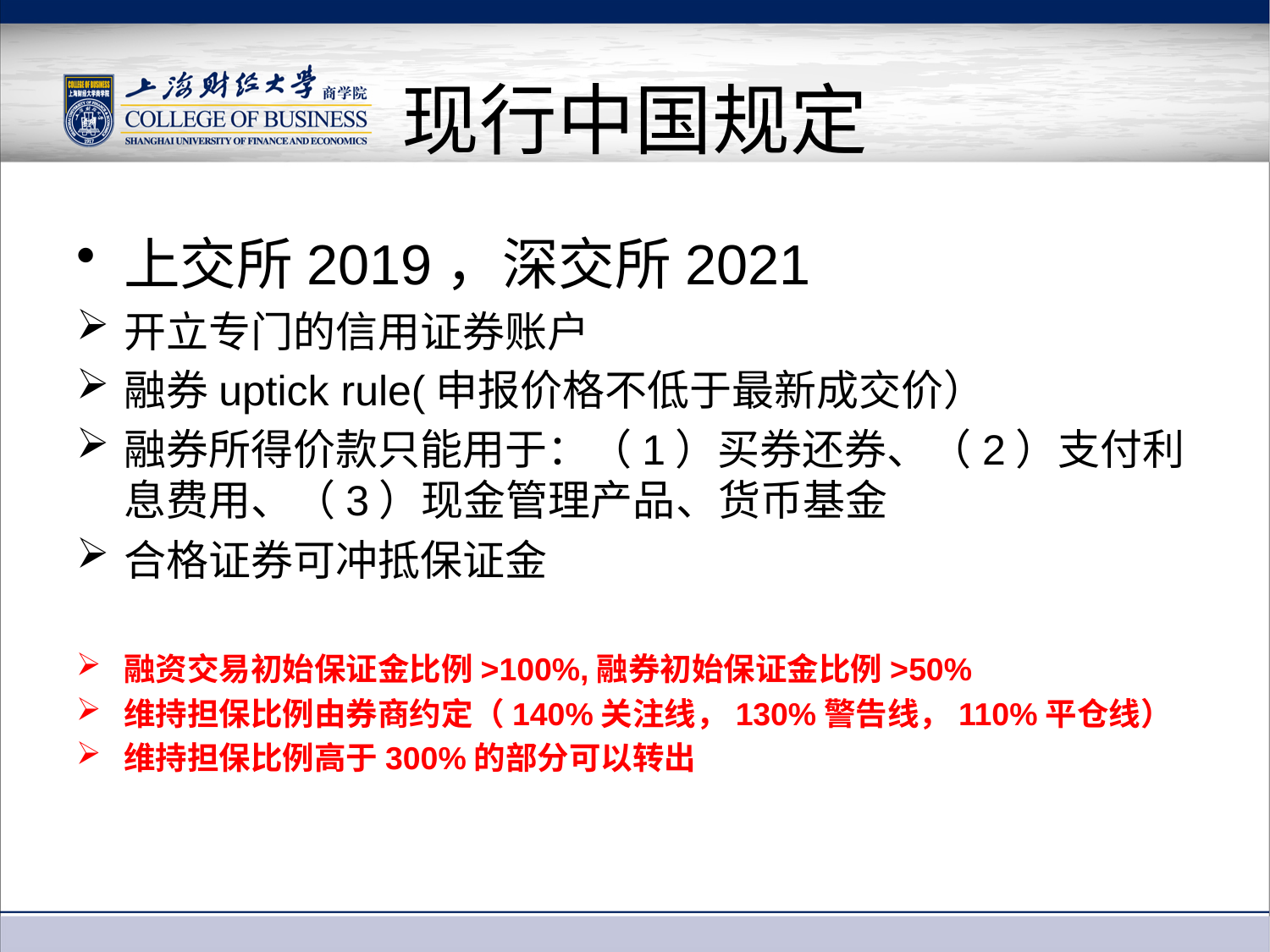

# 现行中国规定
上交所2019，深交所2021
开立专门的信用证券账户
融券uptick rule(申报价格不低于最新成交价）
融券所得价款只能用于：（1）买券还券、（2）支付利息费用、（3）现金管理产品、货币基金
合格证券可冲抵保证金

融资交易初始保证金比例>100%,融券初始保证金比例>50%
维持担保比例由券商约定（140%关注线，130%警告线，110%平仓线）
维持担保比例高于300%的部分可以转出